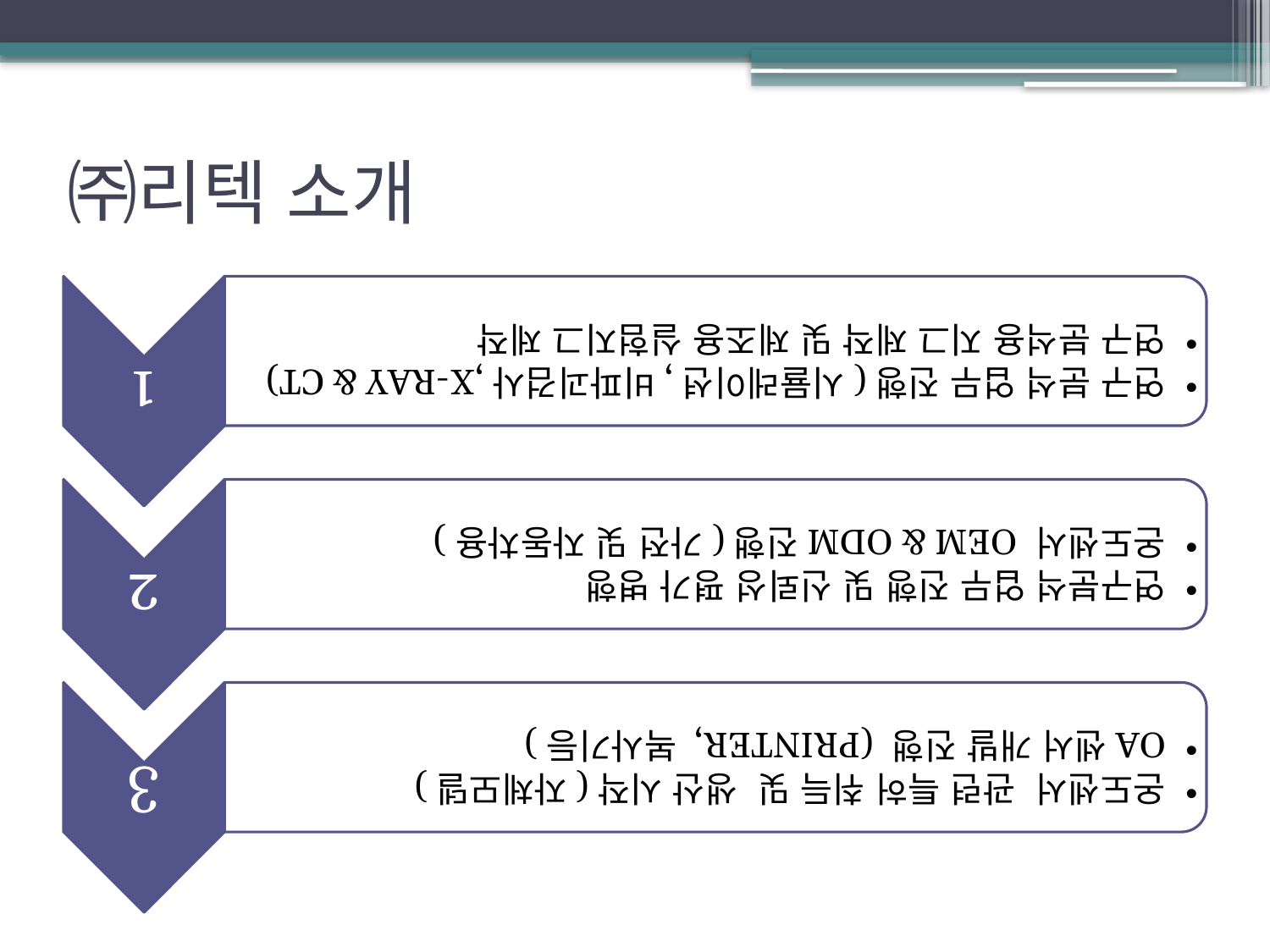

# ㈜리텍 소개
1
연구 분석 업무 진행(시뮬레이션,비파괴검사,X-RAY & CT)
연구 분석용 지그 제작 및 제조용 실험지그 제작
2
연구분석 업무 진행 및 신뢰성 평가 병행
온도센서 OEM & ODM진행(가전 및 자동차용)
3
온도센서  관련 특허 취득 및  생산 시작(자체모델)
OA센서 개발 진행 (PRINTER, 복사기등)